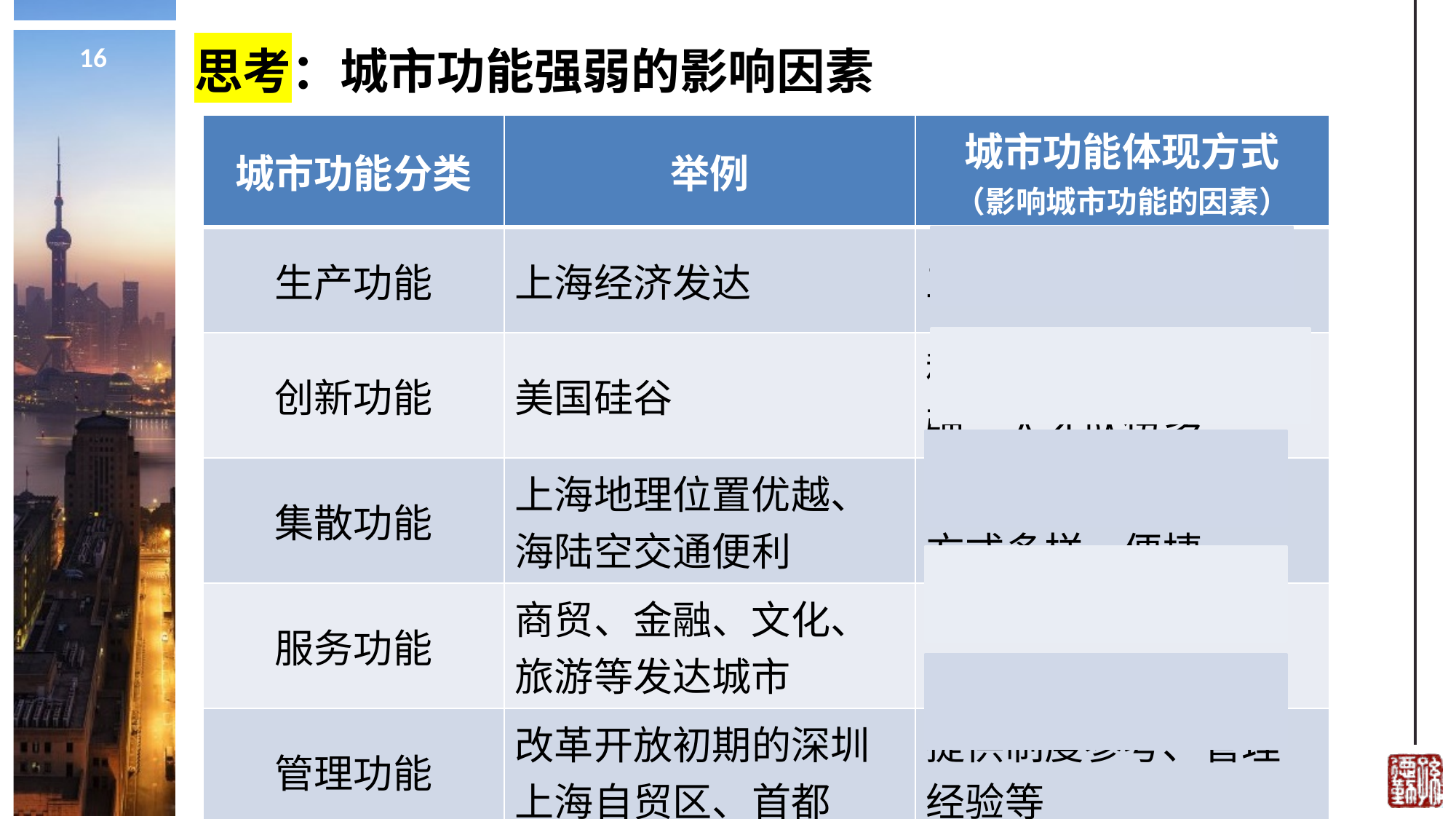

# 思考：城市功能强弱的影响因素
| 城市功能分类 | 举例 | 城市功能体现方式 （影响城市功能的因素） |
| --- | --- | --- |
| 生产功能 | 上海经济发达 | 工业发达、经济发达 |
| 创新功能 | 美国硅谷 | 科技实力、文化实力强，人才队伍多 |
| 集散功能 | 上海地理位置优越、海陆空交通便利 | 地理位置优越、交通方式多样、便捷 |
| 服务功能 | 商贸、金融、文化、旅游等发达城市 | 商贸、金融、文化、医疗等第三产业发达 |
| 管理功能 | 改革开放初期的深圳 上海自贸区、首都 | 提供制度参考、管理经验等 |

16